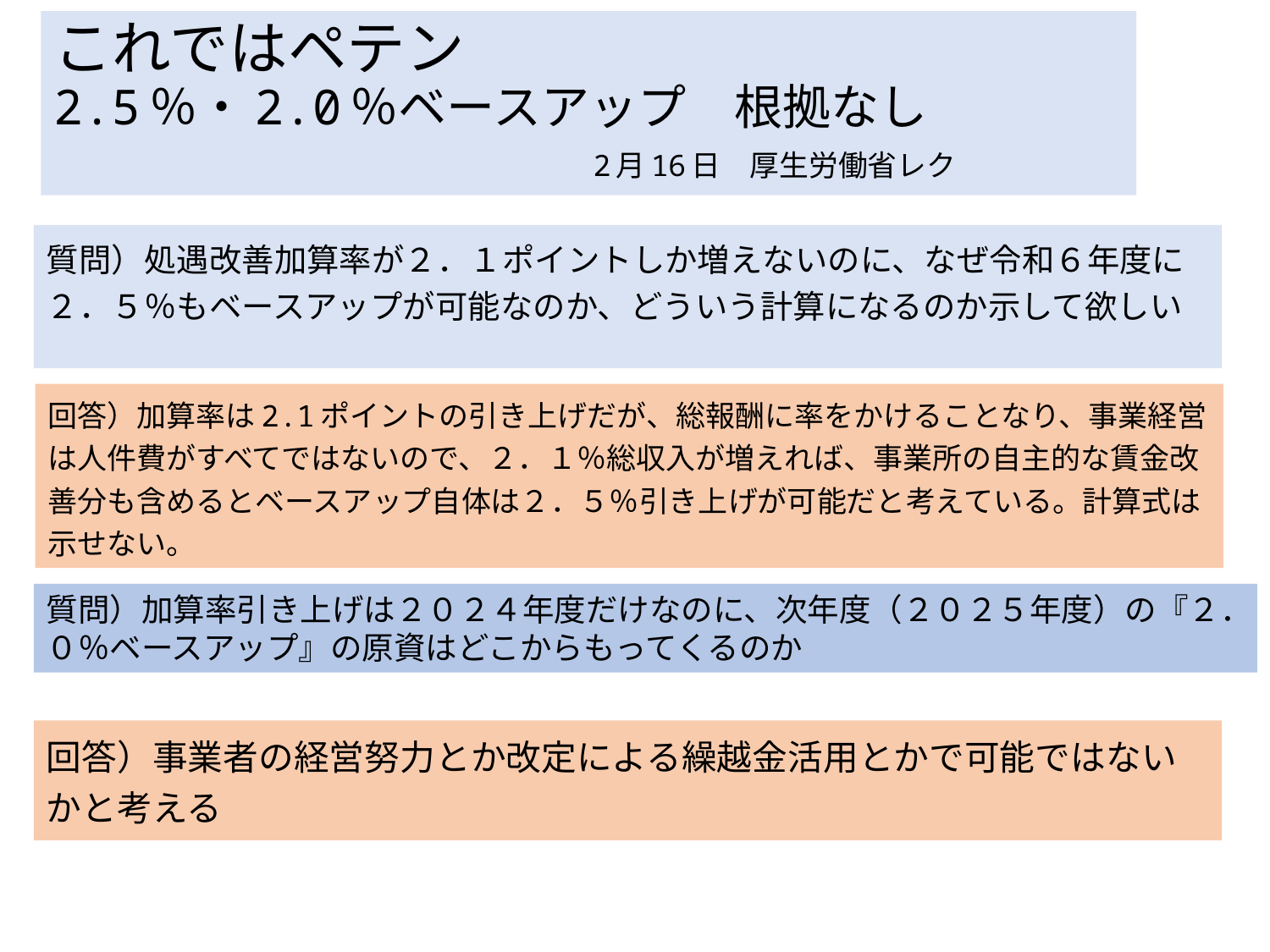

# これではペテン　 2.5％・2.0％ベースアップ　根拠なし 　　　　　　　　　　　2月16日　厚生労働省レク
質問）処遇改善加算率が２．１ポイントしか増えないのに、なぜ令和６年度に２．５％もベースアップが可能なのか、どういう計算になるのか示して欲しい
回答）加算率は2.1ポイントの引き上げだが、総報酬に率をかけることなり、事業経営は人件費がすべてではないので、２．１％総収入が増えれば、事業所の自主的な賃金改善分も含めるとベースアップ自体は２．５％引き上げが可能だと考えている。計算式は示せない。
質問）加算率引き上げは２０２４年度だけなのに、次年度（２０２５年度）の『２．０％ベースアップ』の原資はどこからもってくるのか
回答）事業者の経営努力とか改定による繰越金活用とかで可能ではないかと考える